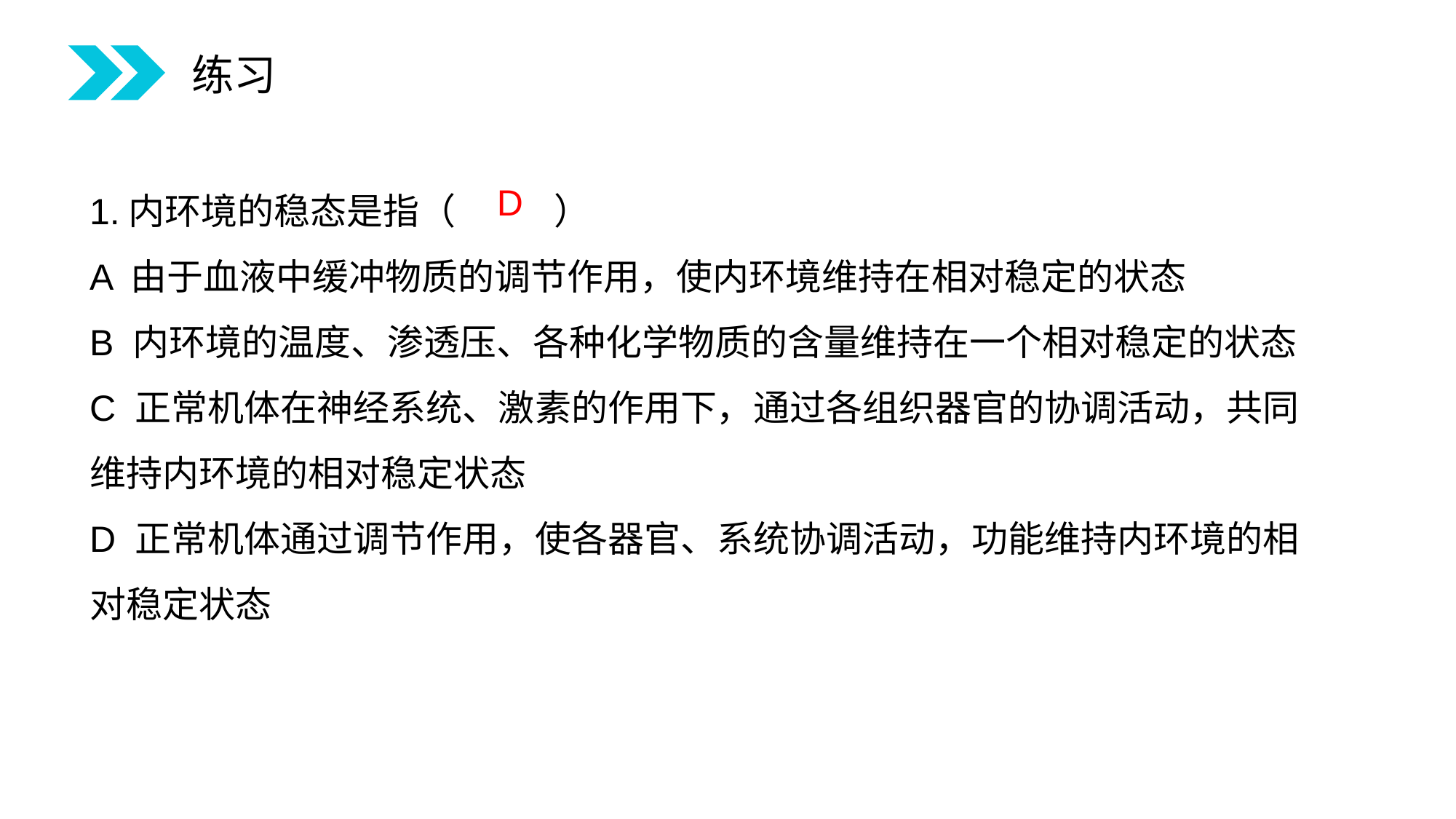

练习
1.内环境的稳态是指（            ）
A 由于血液中缓冲物质的调节作用，使内环境维持在相对稳定的状态
B 内环境的温度、渗透压、各种化学物质的含量维持在一个相对稳定的状态
C 正常机体在神经系统、激素的作用下，通过各组织器官的协调活动，共同维持内环境的相对稳定状态
D 正常机体通过调节作用，使各器官、系统协调活动，功能维持内环境的相对稳定状态
D